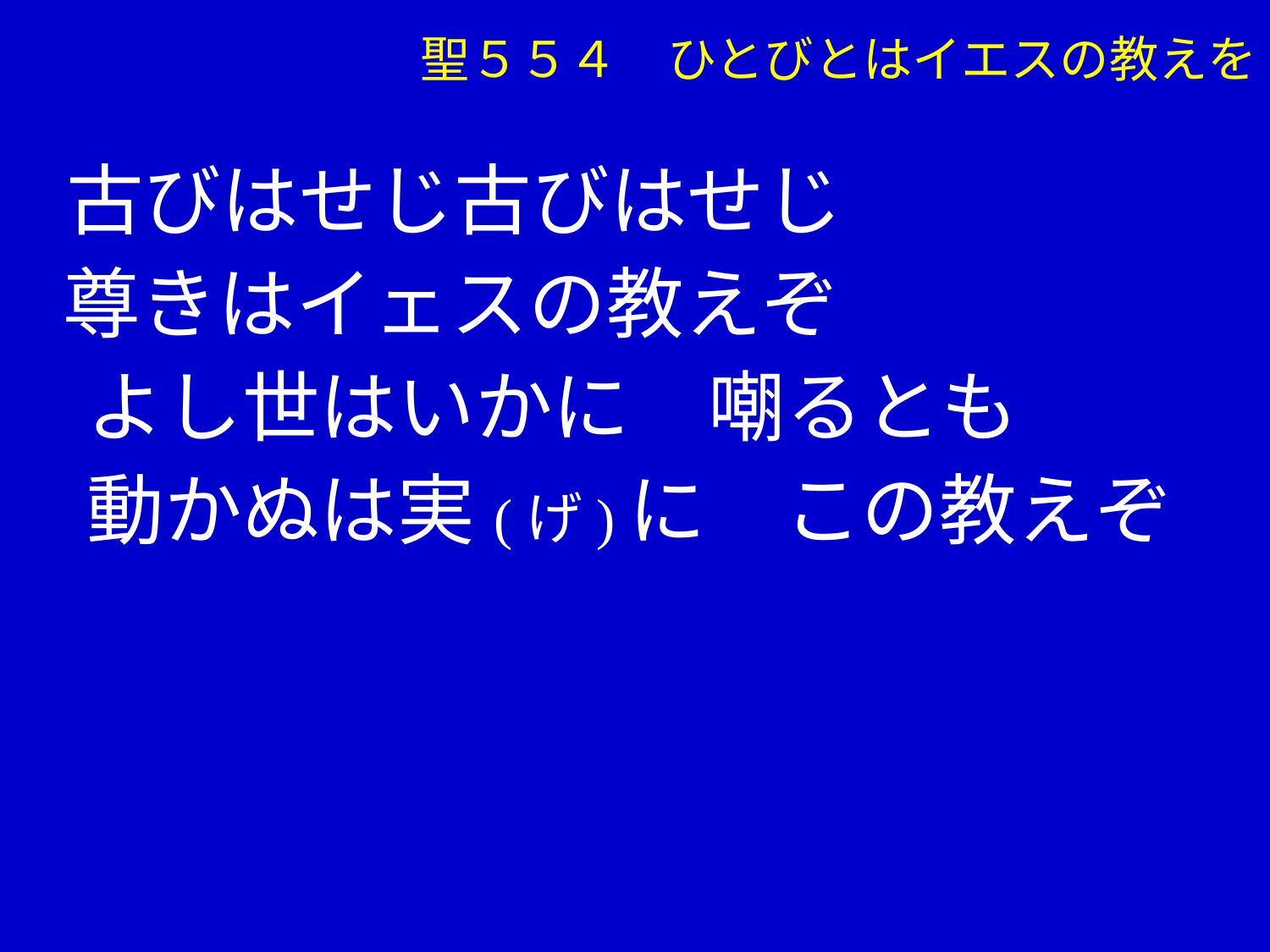

聖５５４　ひとびとはイエスの教えを
     古びはせじ古びはせじ
   尊きはイェスの教えぞ
　 よし世はいかに　嘲るとも
　 動かぬは実(げ)に　この教えぞ